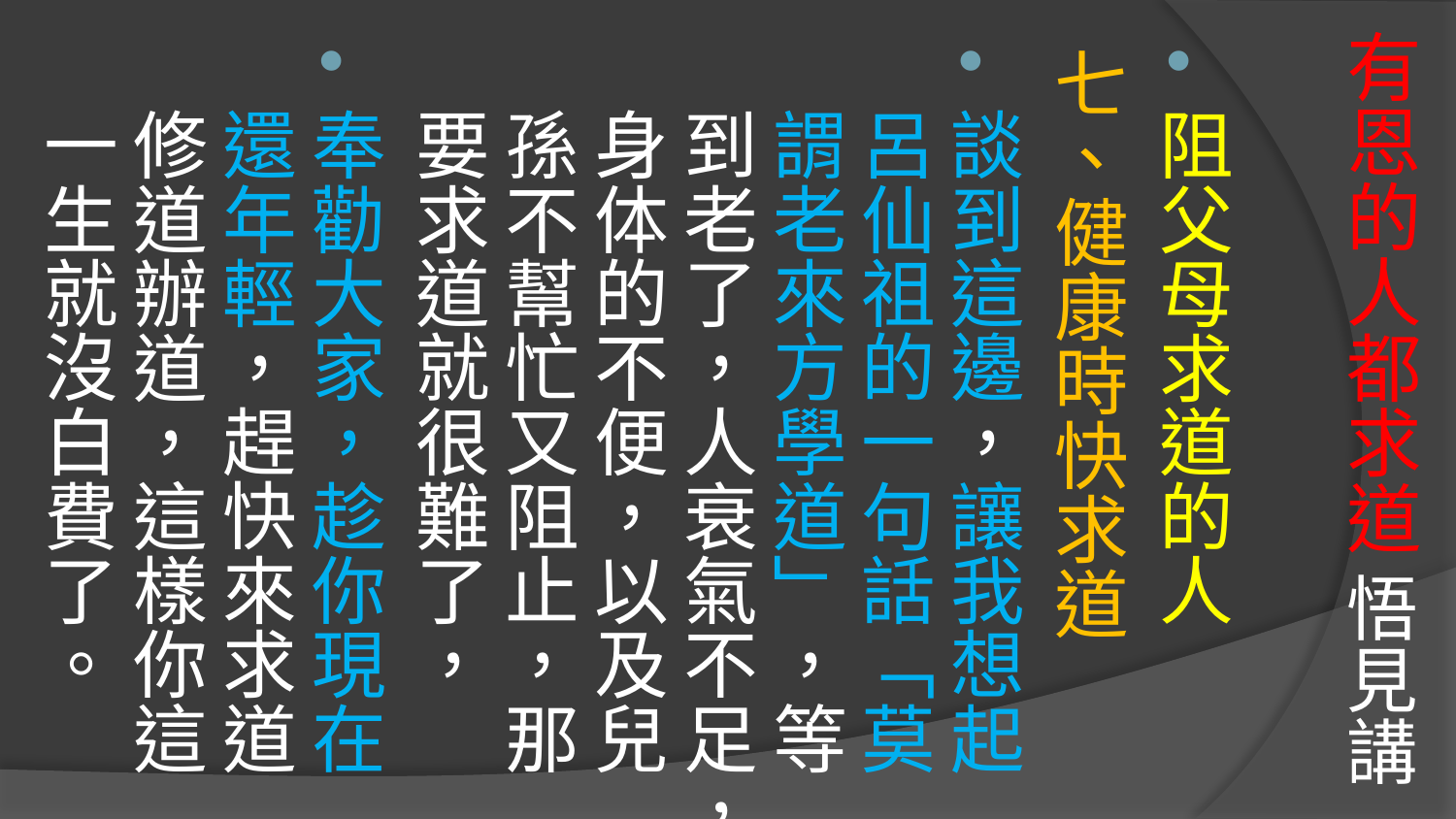

# 有恩的人都求道 悟見講
阻父母求道的人
七、健康時快求道
談到這邊，讓我想起呂仙祖的一句話「莫謂老來方學道」，等到老了，人衰氣不足，身体的不便，以及兒孫不幫忙又阻止，那要求道就很難了，
奉勸大家，趁你現在還年輕，趕快來求道修道辦道，這樣你這一生就沒白費了。